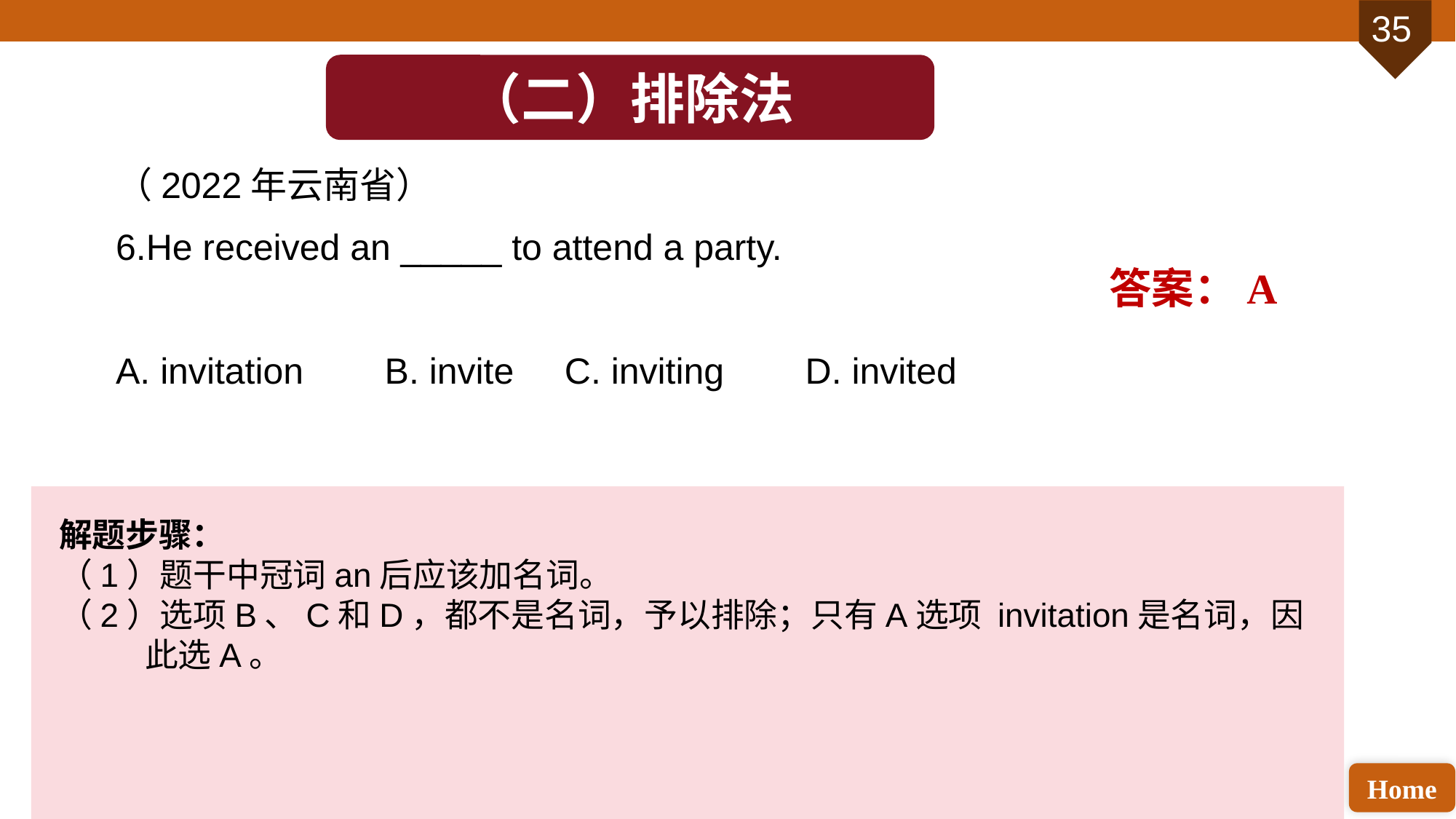

（二）排除法
（2022年云南省）
6.He received an _____ to attend a party.

A. invitation        B. invite     C. inviting        D. invited
答案：A

解题步骤：
（1）题干中冠词an后应该加名词。
（2）选项B、C和D，都不是名词，予以排除；只有A选项 invitation是名词，因此选A。